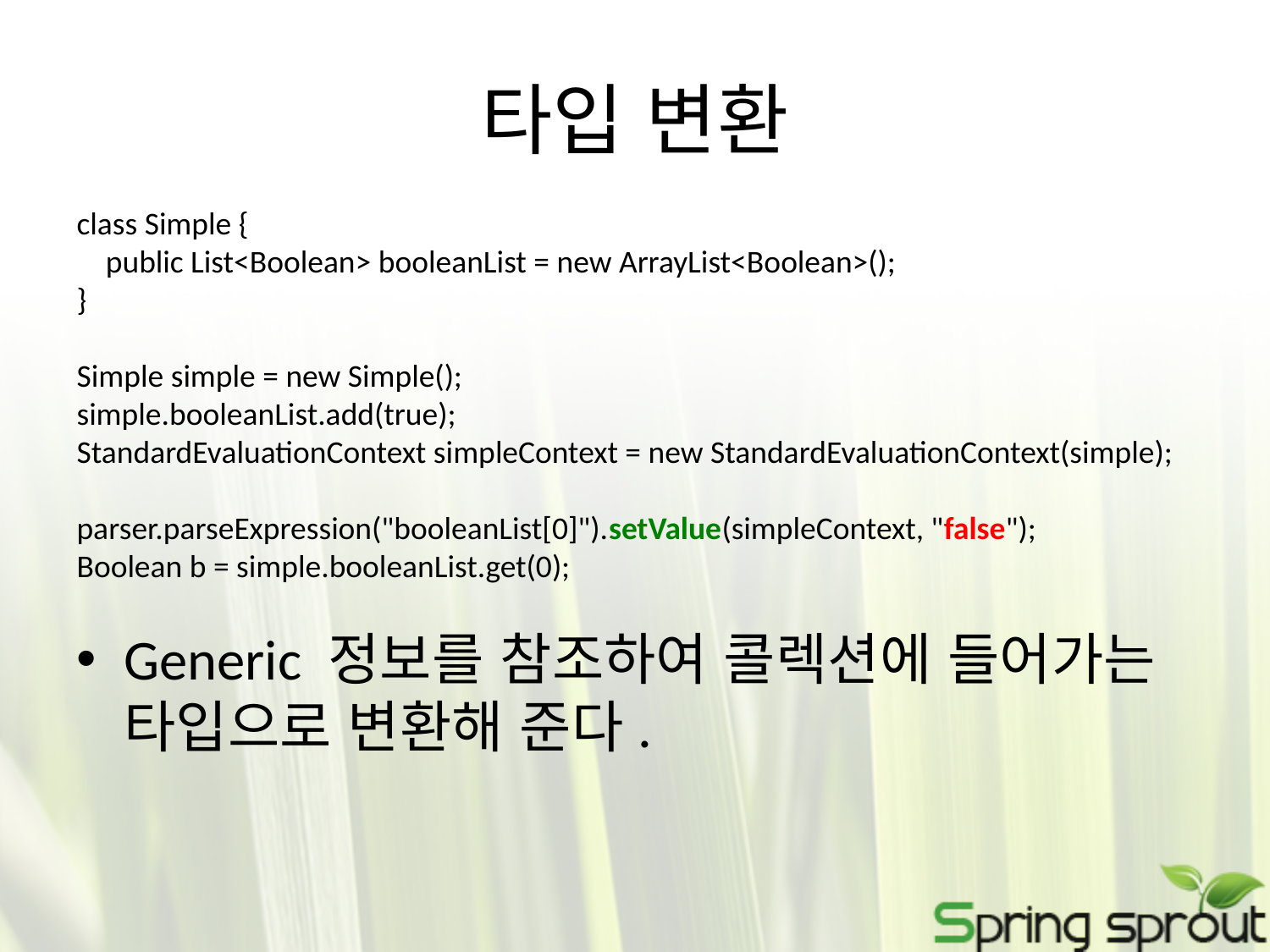

# 타입 변환
class Simple {
    public List<Boolean> booleanList = new ArrayList<Boolean>();
}

Simple simple = new Simple();
simple.booleanList.add(true);
StandardEvaluationContext simpleContext = new StandardEvaluationContext(simple);

parser.parseExpression("booleanList[0]").setValue(simpleContext, "false");
Boolean b = simple.booleanList.get(0);

Generic 정보를 참조하여 콜렉션에 들어가는 타입으로 변환해 준다.